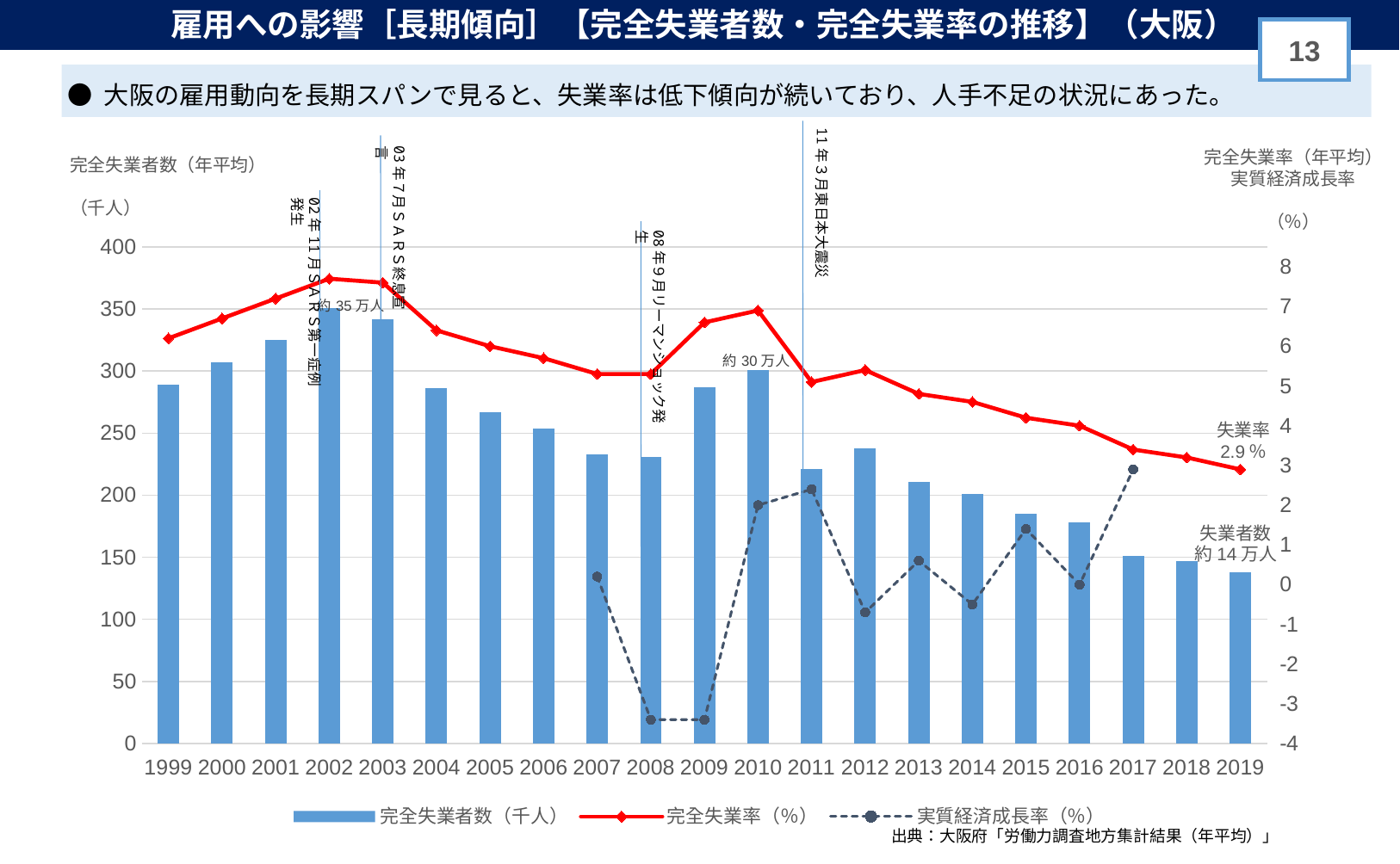

雇用への影響［長期傾向］【完全失業者数・完全失業率の推移】（大阪）
13
 ● 大阪の雇用動向を長期スパンで見ると、失業率は低下傾向が続いており、人手不足の状況にあった。
11年３月東日本大震災
03年７月ＳＡＲＳ終息宣言
完全失業率（年平均）
実質経済成長率

（％）
完全失業者数（年平均）

（千人）
02年11月ＳＡＲＳ第一症例発生
08年９月リーマンショック発生

### Chart

| Category | 完全失業者数（千人） | 完全失業率（％） | 実質経済成長率（％） |
|---|---|---|---|
| 1999 | 289.0 | 6.2 | None |
| 2000 | 307.0 | 6.7 | None |
| 2001 | 325.0 | 7.2 | None |
| 2002 | 351.0 | 7.7 | None |
| 2003 | 342.0 | 7.6 | None |
| 2004 | 286.0 | 6.4 | None |
| 2005 | 267.0 | 6.0 | None |
| 2006 | 254.0 | 5.7 | None |
| 2007 | 233.0 | 5.3 | 0.2 |
| 2008 | 231.0 | 5.3 | -3.4 |
| 2009 | 287.0 | 6.6 | -3.4 |
| 2010 | 301.0 | 6.9 | 2.0 |
| 2011 | 221.0 | 5.1 | 2.4 |
| 2012 | 238.0 | 5.4 | -0.7 |
| 2013 | 211.0 | 4.8 | 0.6 |
| 2014 | 201.0 | 4.6 | -0.5 |
| 2015 | 185.0 | 4.2 | 1.4 |
| 2016 | 178.0 | 4.0 | 0.0 |
| 2017 | 151.0 | 3.4 | 2.9 |
| 2018 | 147.0 | 3.2 | None |
| 2019 | 138.0 | 2.9 | None |
失業率
2.9％
失業者数
約14万人
出典：大阪府「労働力調査地方集計結果（年平均）」